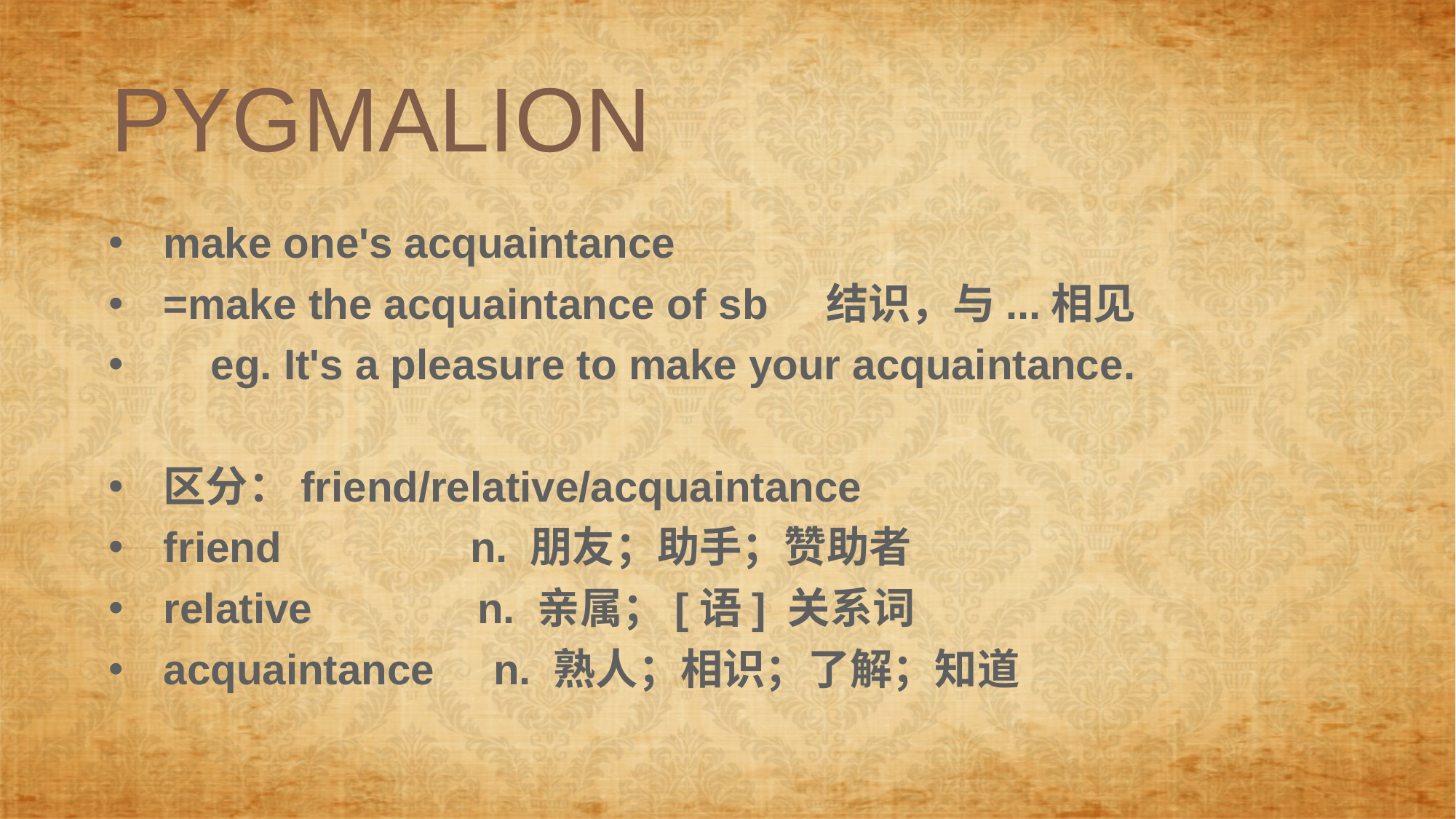

PYGMALION
make one's acquaintance
=make the acquaintance of sb    结识，与...相见
    eg. It's a pleasure to make your acquaintance.

区分：friend/relative/acquaintance
friend                n. 朋友；助手；赞助者
relative              n. 亲属；[语] 关系词
acquaintance     n. 熟人；相识；了解；知道